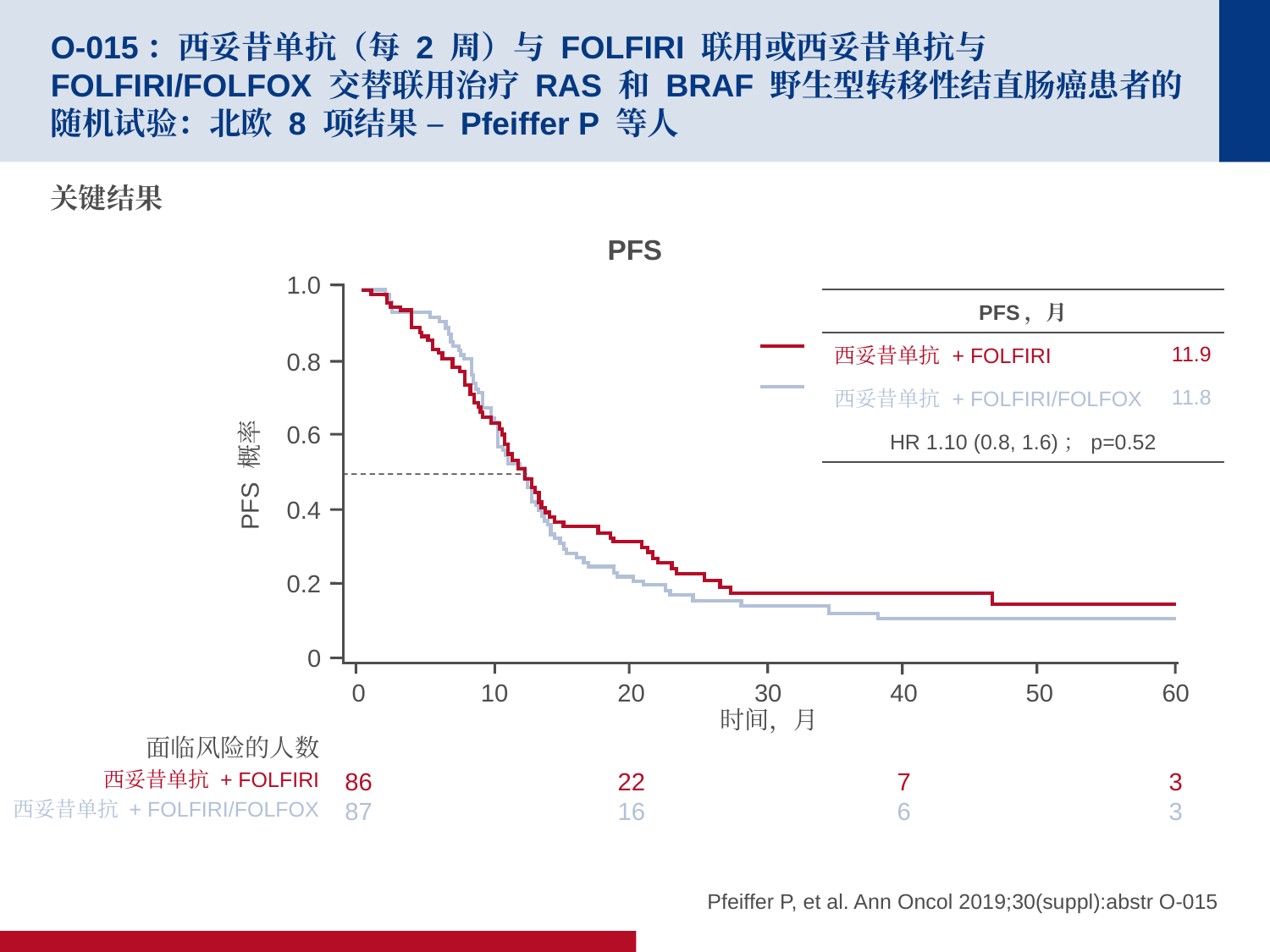

# O-015：西妥昔单抗（每 2 周）与 FOLFIRI 联用或西妥昔单抗与 FOLFIRI/FOLFOX 交替联用治疗 RAS 和 BRAF 野生型转移性结直肠癌患者的随机试验：北欧 8 项结果 – Pfeiffer P 等人
关键结果

PFS
1.0

0.8

0.6

PFS 概率
0.4

0.2

0

0

86
87

20

22
16

10

40

7
6
60

3
3
30

50

时间，月
面临风险的人数
西妥昔单抗 + FOLFIRI
西妥昔单抗 + FOLFIRI/FOLFOX
| PFS，月 |  |
| --- | --- |
| 西妥昔单抗 + FOLFIRI | 11.9 |
| 西妥昔单抗 + FOLFIRI/FOLFOX | 11.8 |
| HR 1.10 (0.8, 1.6)；p=0.52 |  |

Pfeiffer P, et al. Ann Oncol 2019;30(suppl):abstr O-015